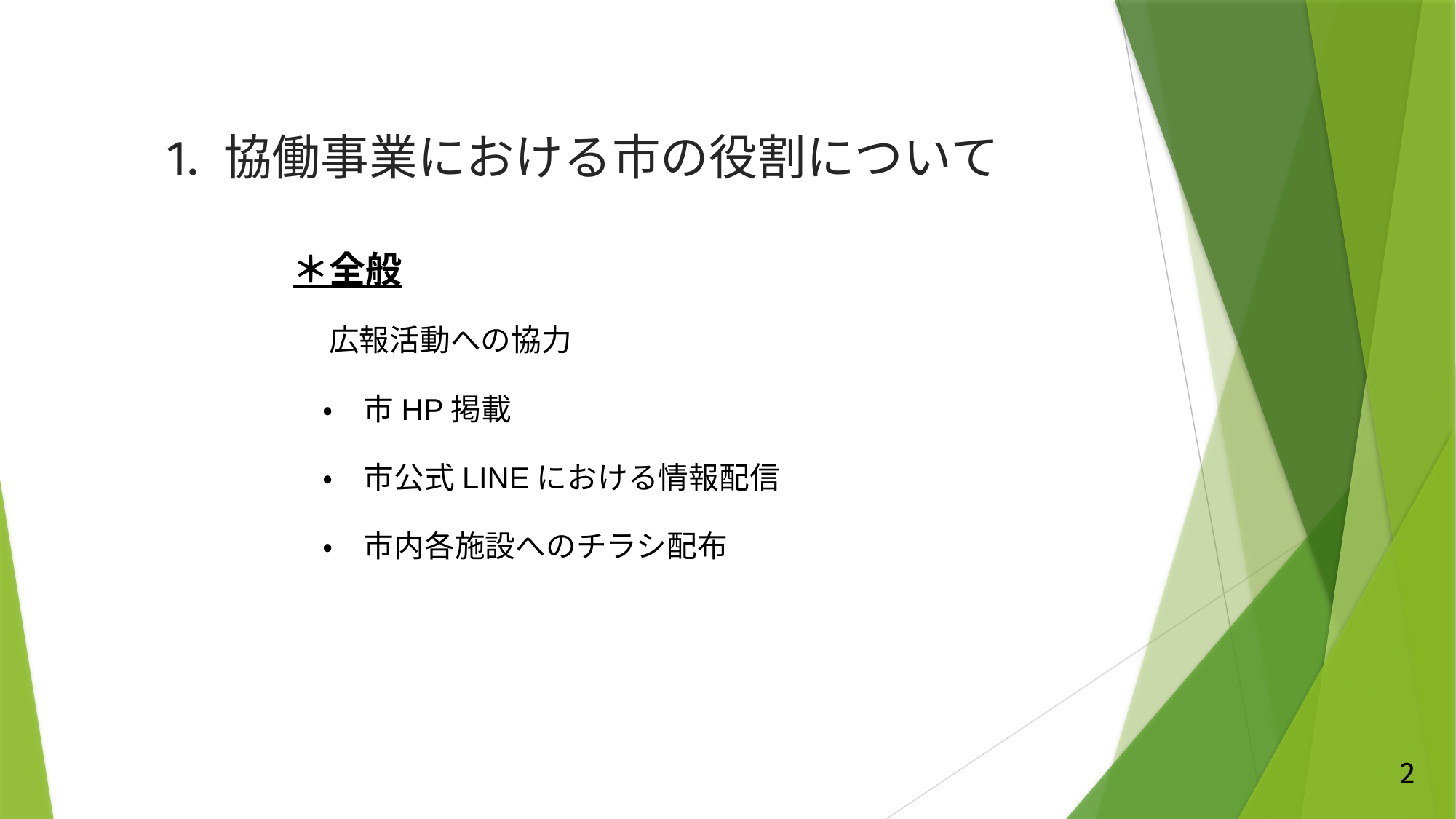

1. 協働事業における市の役割について

＊全般
　広報活動への協力
　・　市HP掲載
　・　市公式LINEにおける情報配信
　・　市内各施設へのチラシ配布
2